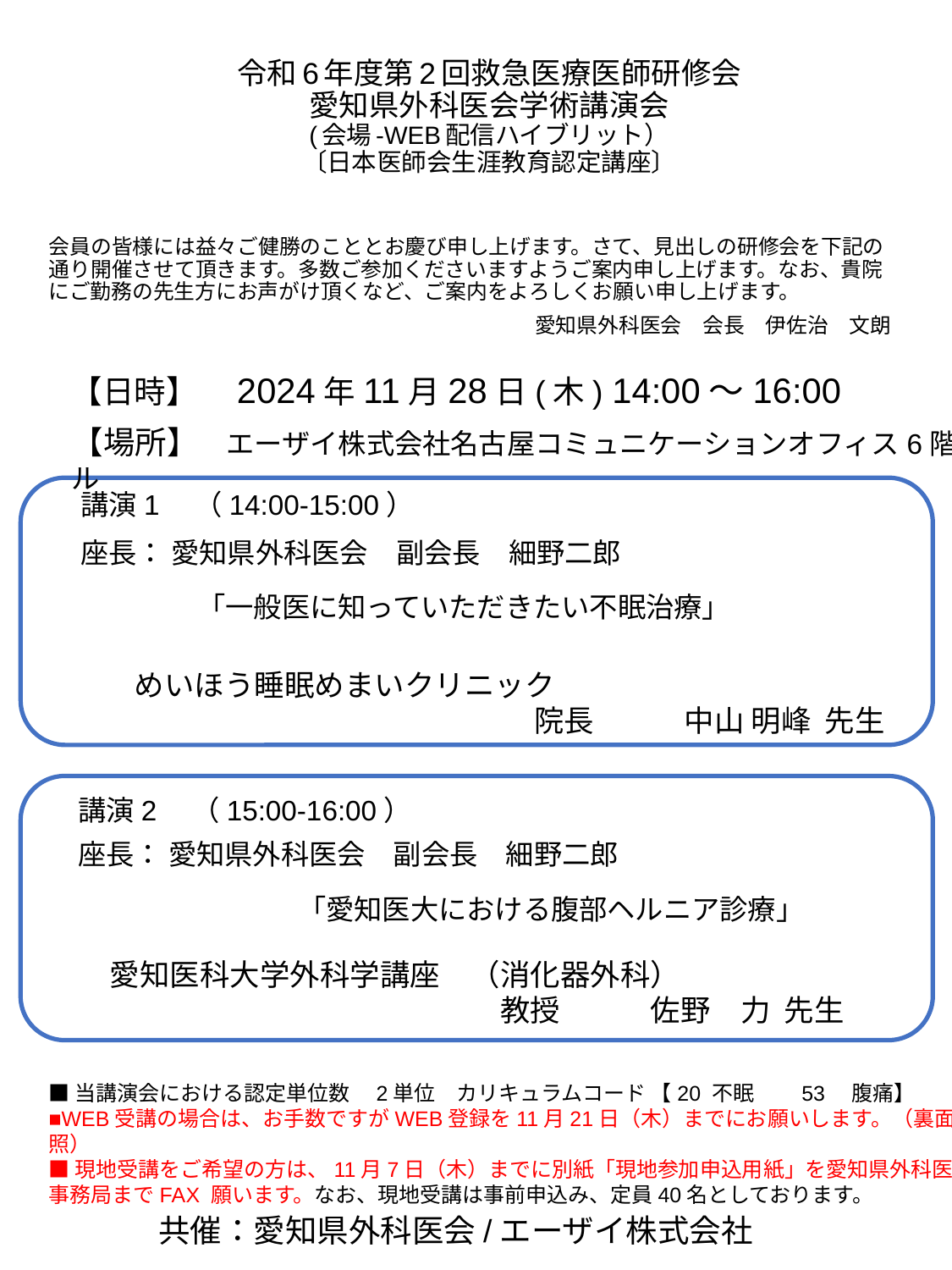

# 令和6年度第2回救急医療医師研修会 愛知県外科医会学術講演会 (会場-WEB配信ハイブリット） 〔日本医師会生涯教育認定講座〕
会員の皆様には益々ご健勝のこととお慶び申し上げます。さて、見出しの研修会を下記の通り開催させて頂きます。多数ご参加くださいますようご案内申し上げます。なお、貴院にご勤務の先生方にお声がけ頂くなど、ご案内をよろしくお願い申し上げます。
愛知県外科医会　会長　伊佐治　文朗
【日時】　2024年11月28日(木) 14:00～16:00
【場所】　エーザイ株式会社名古屋コミュニケーションオフィス6階ホール

 講演1　（14:00-15:00）
 座長： 愛知県外科医会　副会長　細野二郎
「一般医に知っていただきたい不眠治療」
  　　めいほう睡眠めまいクリニック
　　　　　　　　　　　　　　　　院長　　　中山 明峰  先生

講演2　（15:00-16:00）
座長： 愛知県外科医会　副会長　細野二郎
　　　　　　　　 　  「愛知医大における腹部ヘルニア診療」

愛知医科大学外科学講座　（消化器外科）
　　　　　　　　　　　　　教授　　　佐野　力  先生
■当講演会における認定単位数　2単位　カリキュラムコード 【20 不眠　　53　腹痛】
■WEB受講の場合は、お手数ですがWEB登録を11月21日（木）までにお願いします。（裏面参照）
■現地受講をご希望の方は、11月7日（木）までに別紙「現地参加申込用紙」を愛知県外科医会
事務局までFAX 願います。なお、現地受講は事前申込み、定員40名としております。
共催：愛知県外科医会/エーザイ株式会社